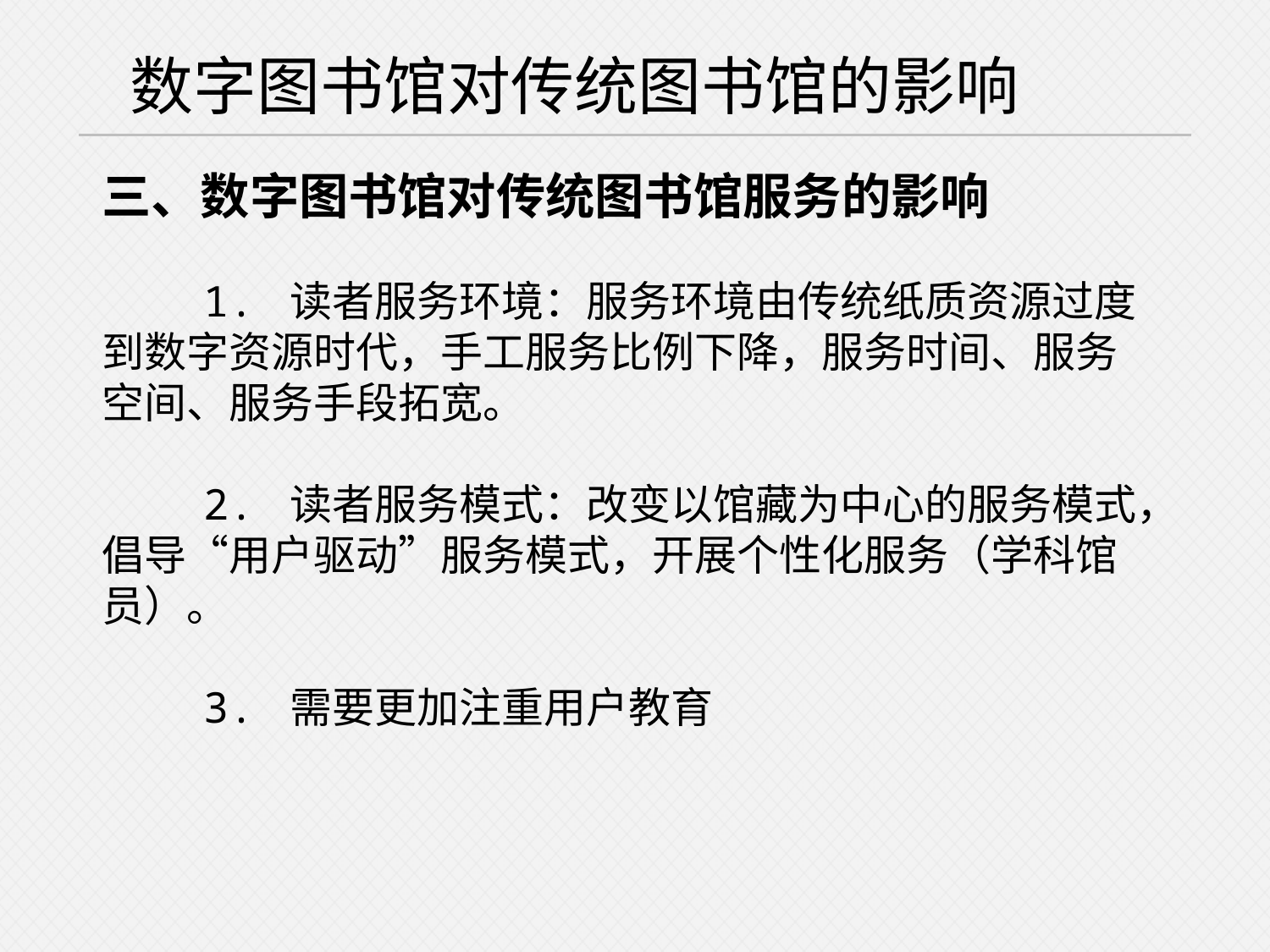

数字图书馆对传统图书馆的影响
三、数字图书馆对传统图书馆服务的影响

    1. 读者服务环境：服务环境由传统纸质资源过度到数字资源时代，手工服务比例下降，服务时间、服务空间、服务手段拓宽。

    2. 读者服务模式：改变以馆藏为中心的服务模式，倡导“用户驱动”服务模式，开展个性化服务（学科馆员）。

    3. 需要更加注重用户教育